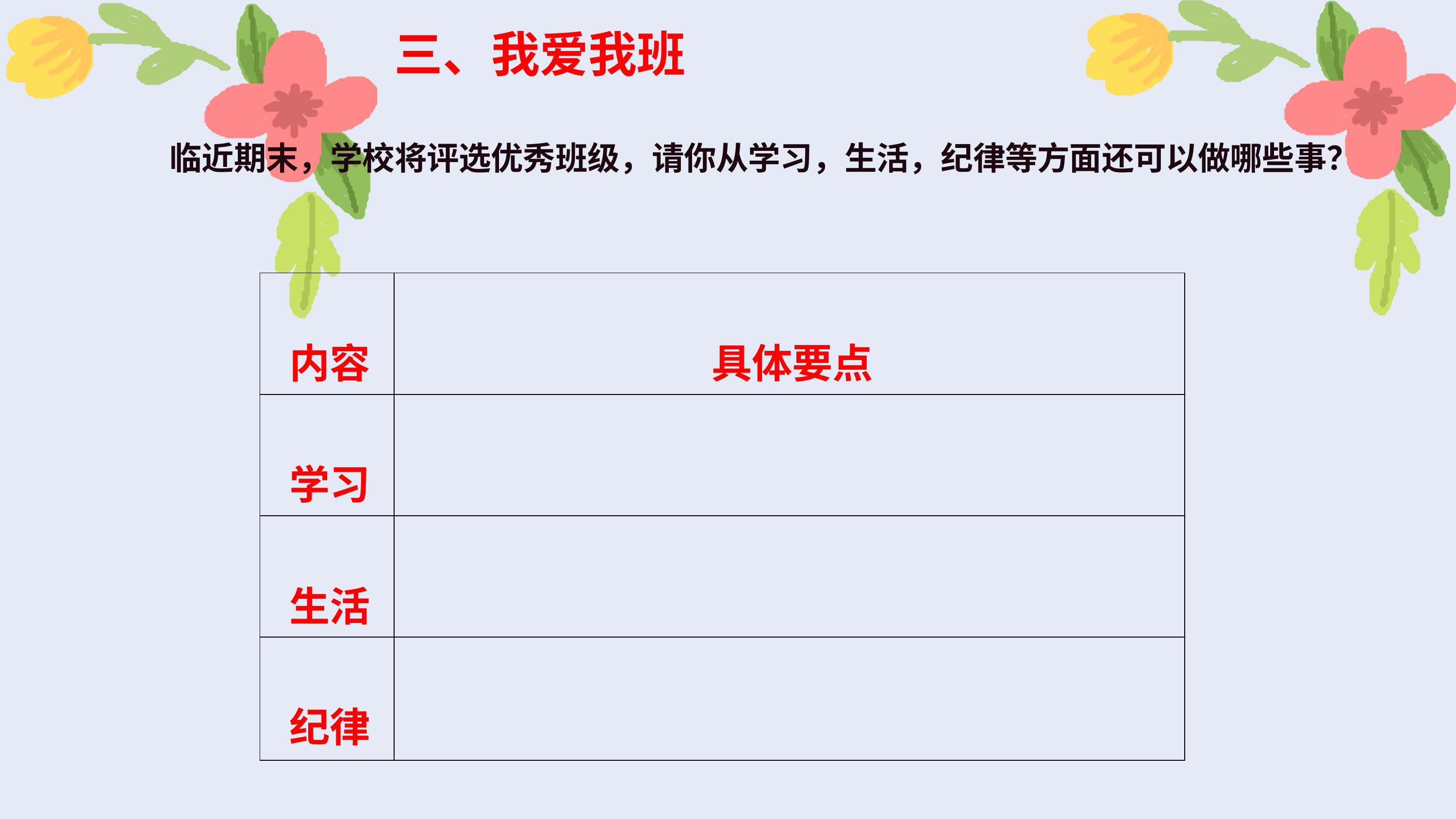

三、我爱我班
临近期末，学校将评选优秀班级，请你从学习，生活，纪律等方面还可以做哪些事？
| 内容 | 具体要点 |
| --- | --- |
| 学习 |  |
| 生活 |  |
| 纪律 |  |